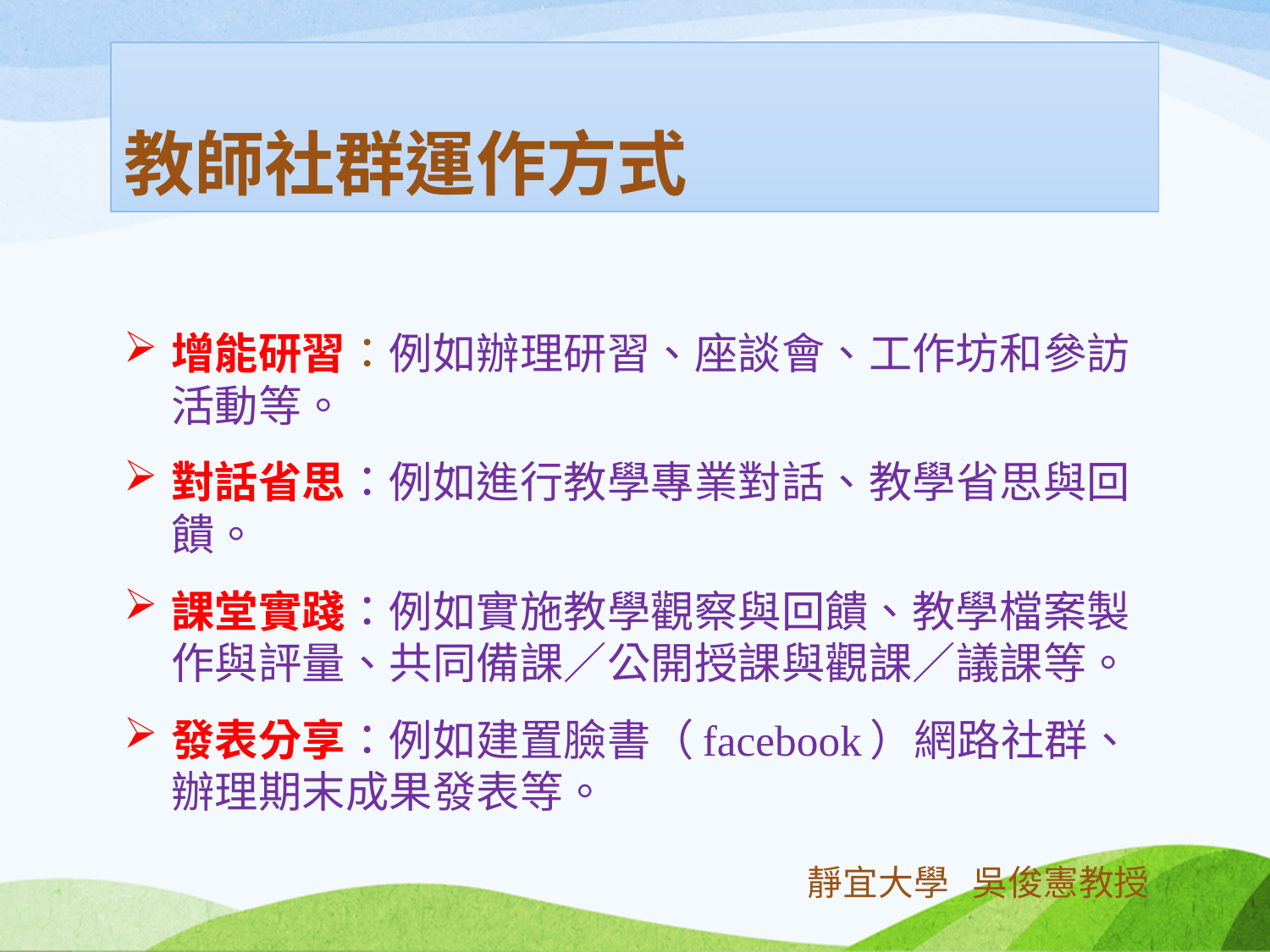

# 教師社群運作方式

增能研習：例如辦理研習、座談會、工作坊和參訪活動等。
對話省思：例如進行教學專業對話、教學省思與回饋。
課堂實踐：例如實施教學觀察與回饋、教學檔案製作與評量、共同備課／公開授課與觀課／議課等。
發表分享：例如建置臉書（facebook）網路社群、辦理期末成果發表等。
靜宜大學   吳俊憲教授